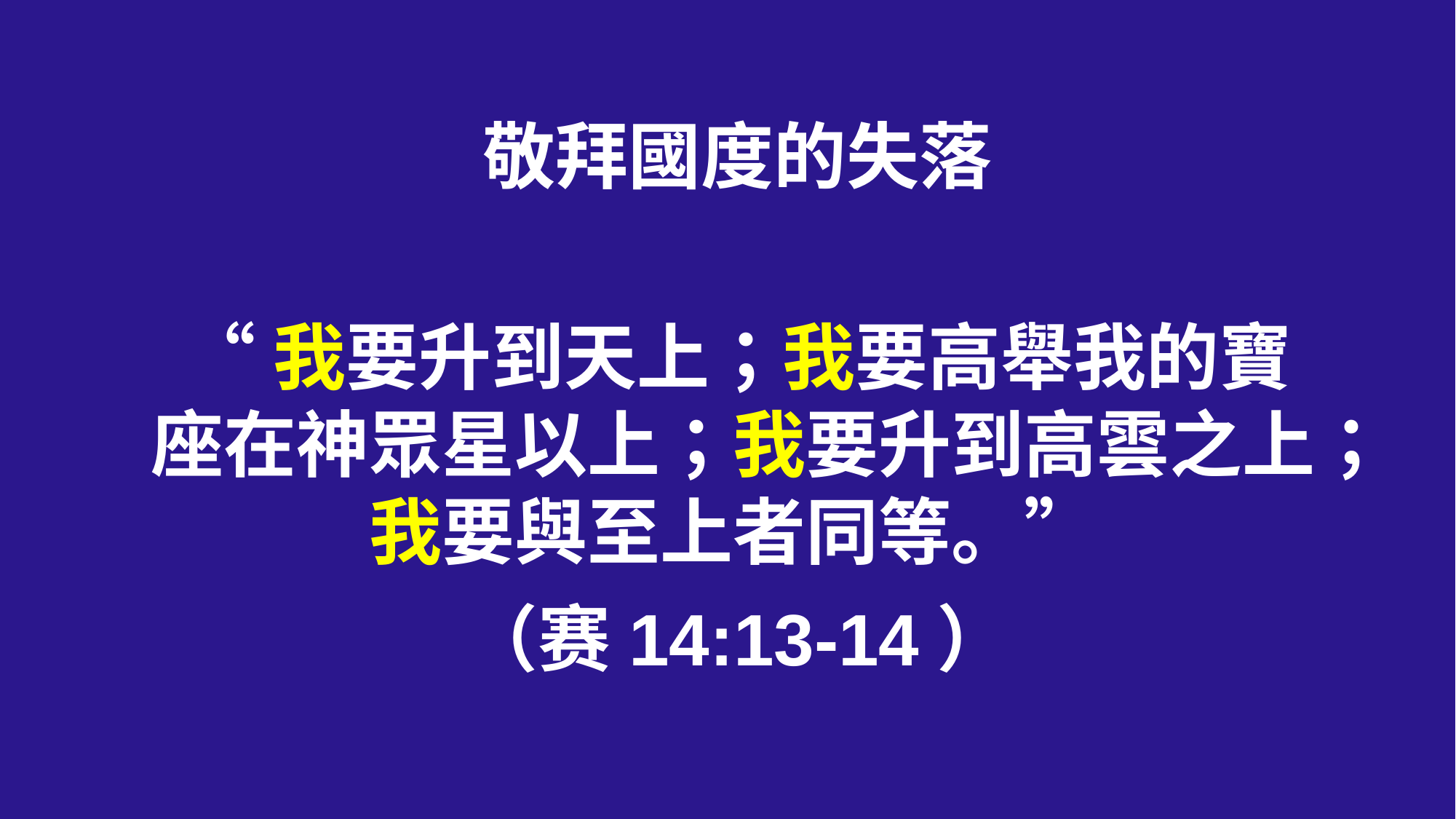

敬拜國度的失落

“我要升到天上；我要高舉我的寶座在神眾星以上；我要升到高雲之上；我要與至上者同等。”
（赛14:13-14）